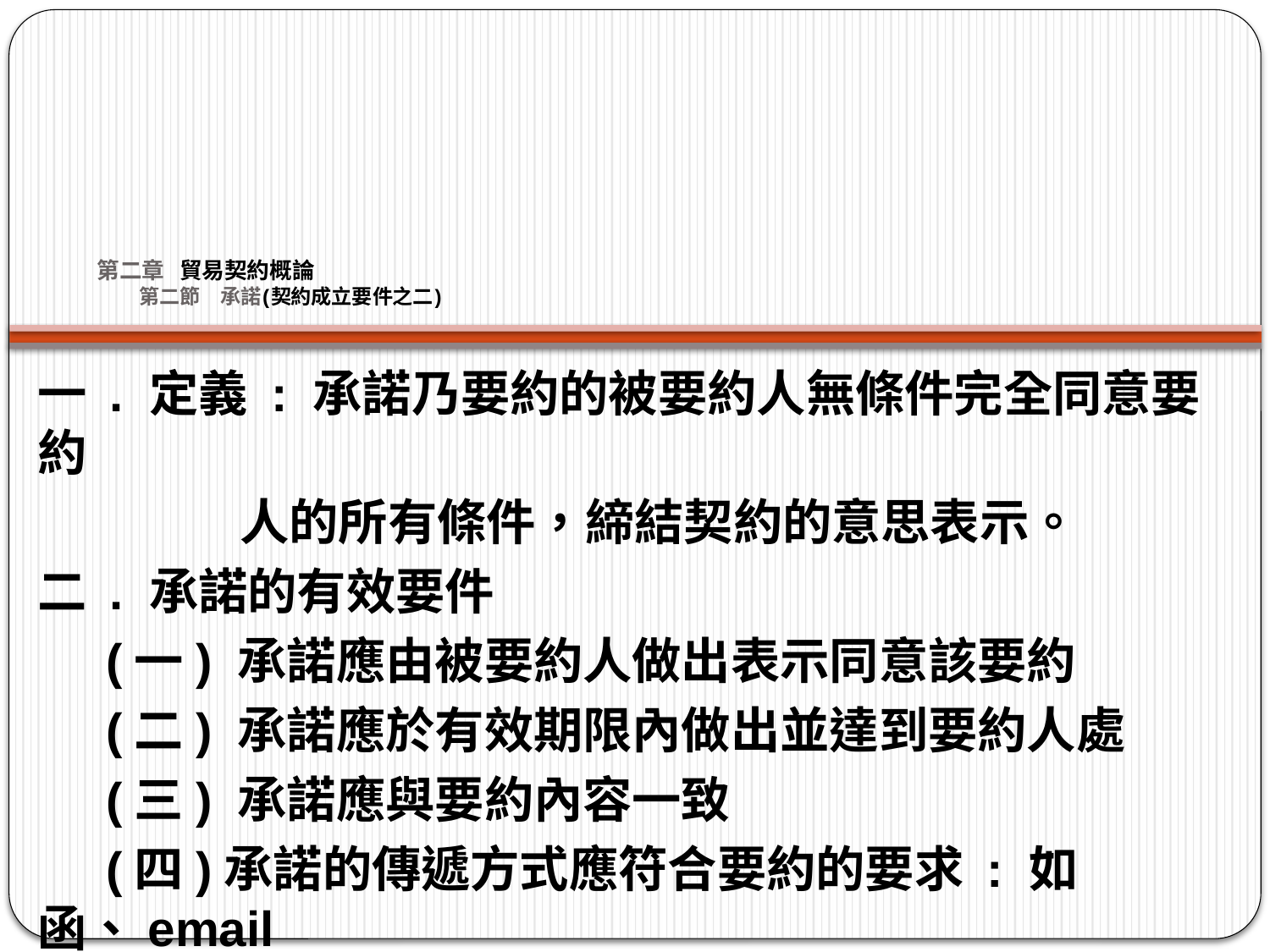

# 第二章   貿易契約概論 第二節　承諾(契約成立要件之二)
一 . 定義 : 承諾乃要約的被要約人無條件完全同意要約
                 人的所有條件，締結契約的意思表示。
二 . 承諾的有效要件
     (一) 承諾應由被要約人做出表示同意該要約
     (二) 承諾應於有效期限內做出並達到要約人處
     (三) 承諾應與要約內容一致
     (四)承諾的傳遞方式應符合要約的要求 : 如函、email
     (五)承諾方式 : 1.聲明、2.行為、3、默示承諾